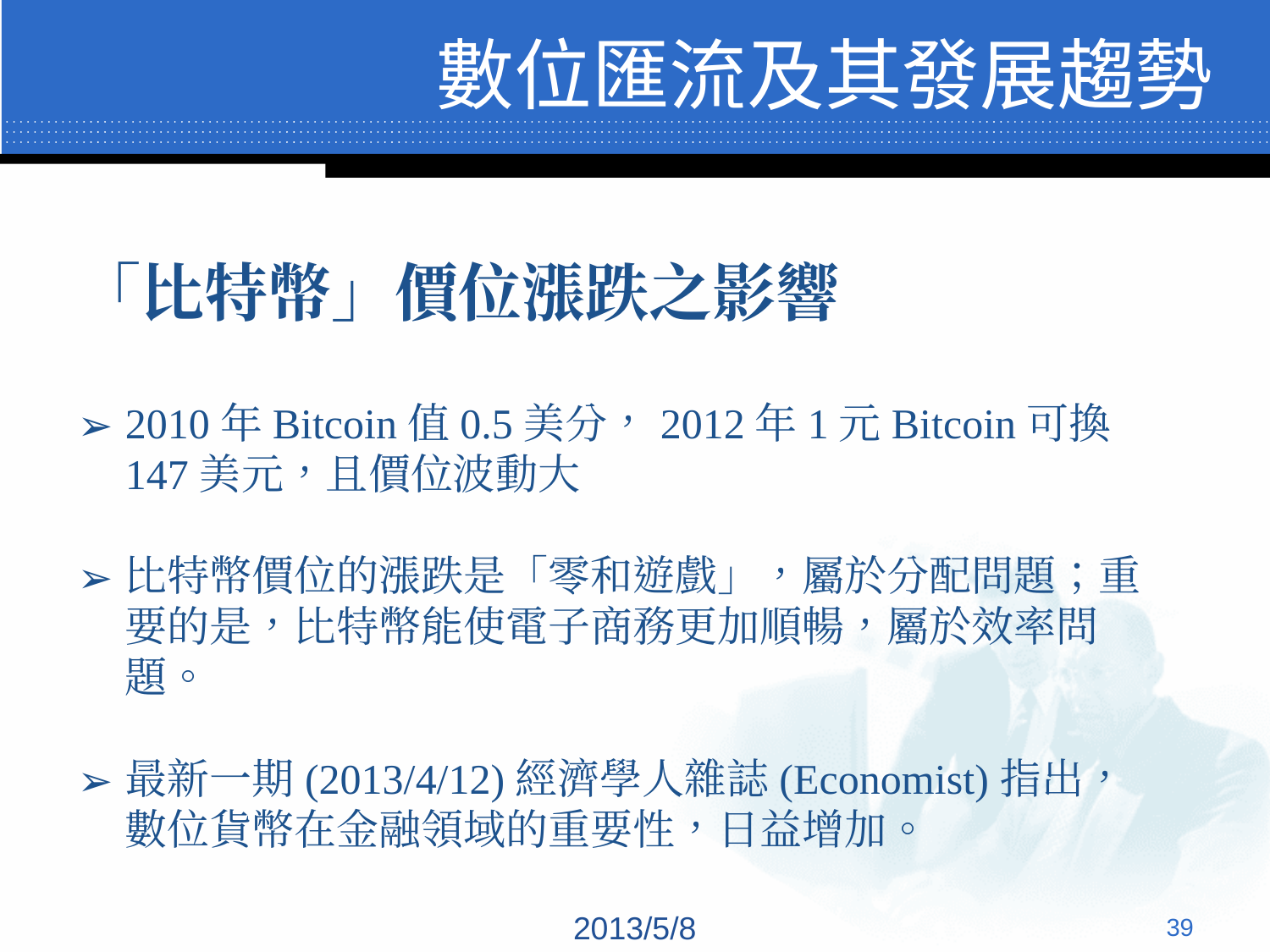

數位匯流及其發展趨勢
「比特幣」價位漲跌之影響

2010年Bitcoin值0.5美分，2012年1元Bitcoin可換147美元，且價位波動大

比特幣價位的漲跌是「零和遊戲」，屬於分配問題；重要的是，比特幣能使電子商務更加順暢，屬於效率問題。

最新一期(2013/4/12)經濟學人雜誌(Economist)指出，數位貨幣在金融領域的重要性，日益增加。

2013/5/8
39